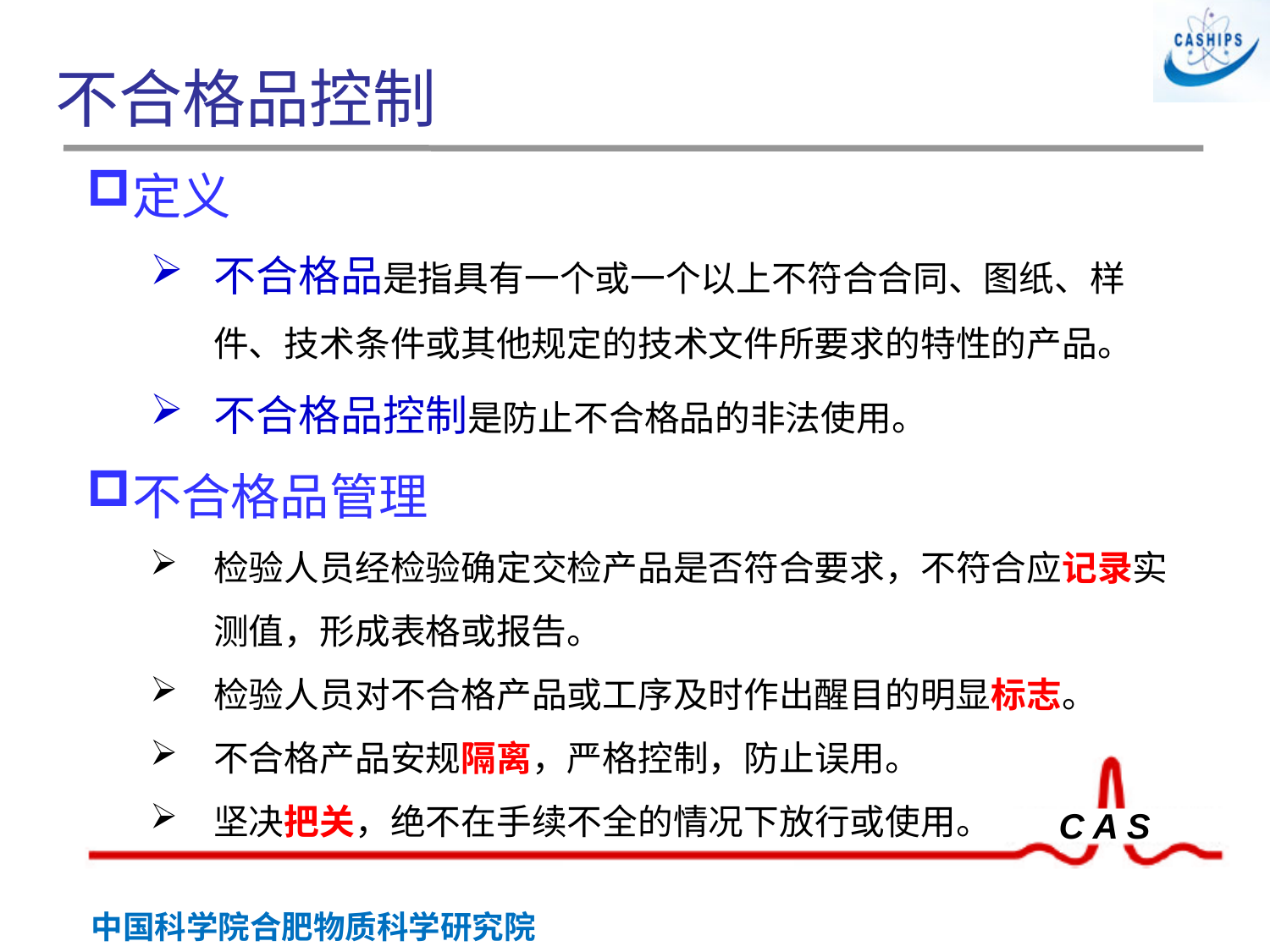

# 不合格品控制
定义
不合格品是指具有一个或一个以上不符合合同、图纸、样件、技术条件或其他规定的技术文件所要求的特性的产品。
不合格品控制是防止不合格品的非法使用。

不合格品管理
检验人员经检验确定交检产品是否符合要求，不符合应记录实测值，形成表格或报告。
检验人员对不合格产品或工序及时作出醒目的明显标志。
不合格产品安规隔离，严格控制，防止误用。
坚决把关，绝不在手续不全的情况下放行或使用。
  胶印章
钢印章
封印章